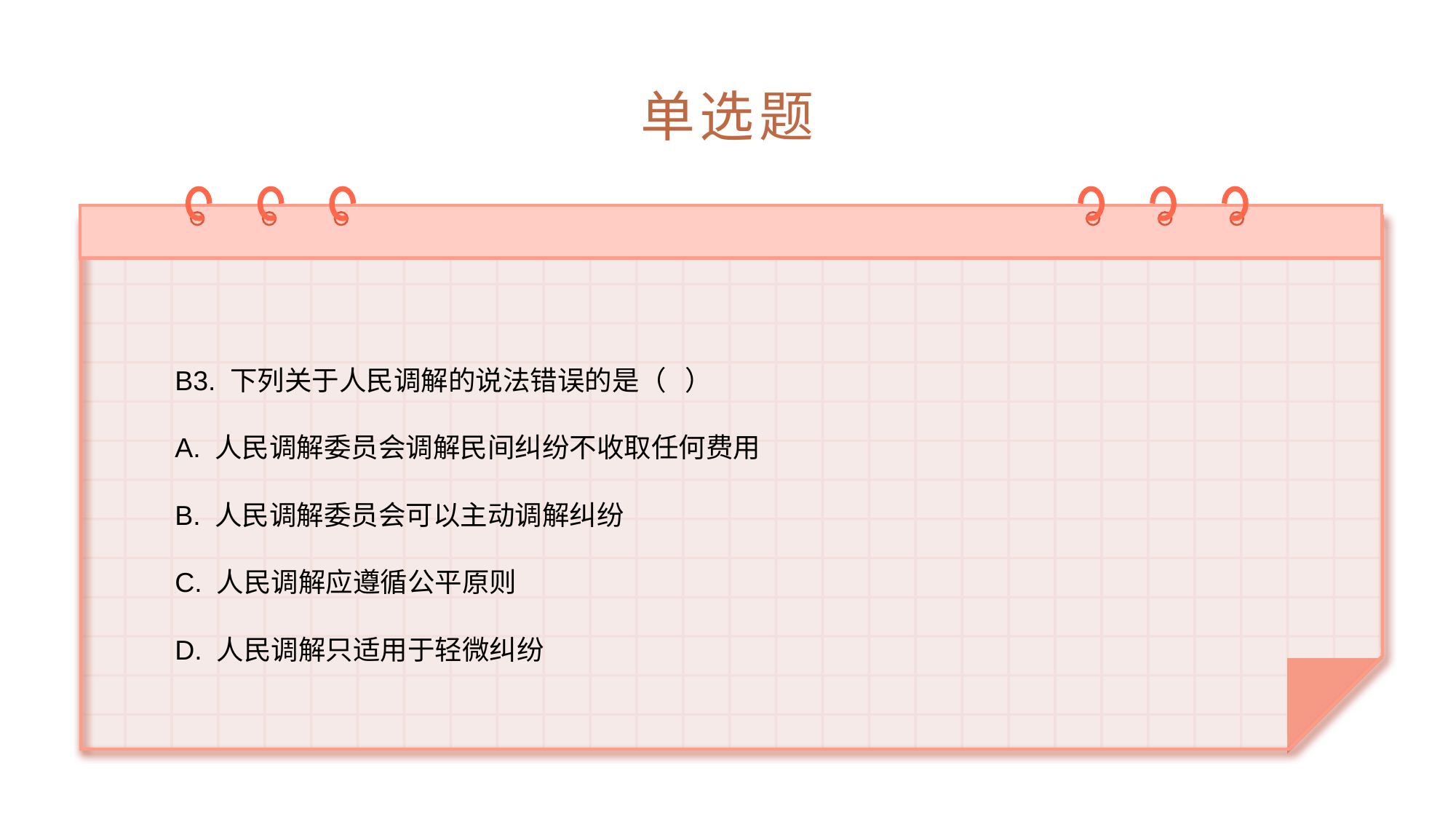

# 单选题

B3. 下列关于人民调解的说法错误的是（   ）
A. 人民调解委员会调解民间纠纷不收取任何费用
B. 人民调解委员会可以主动调解纠纷
C. 人民调解应遵循公平原则
D. 人民调解只适用于轻微纠纷